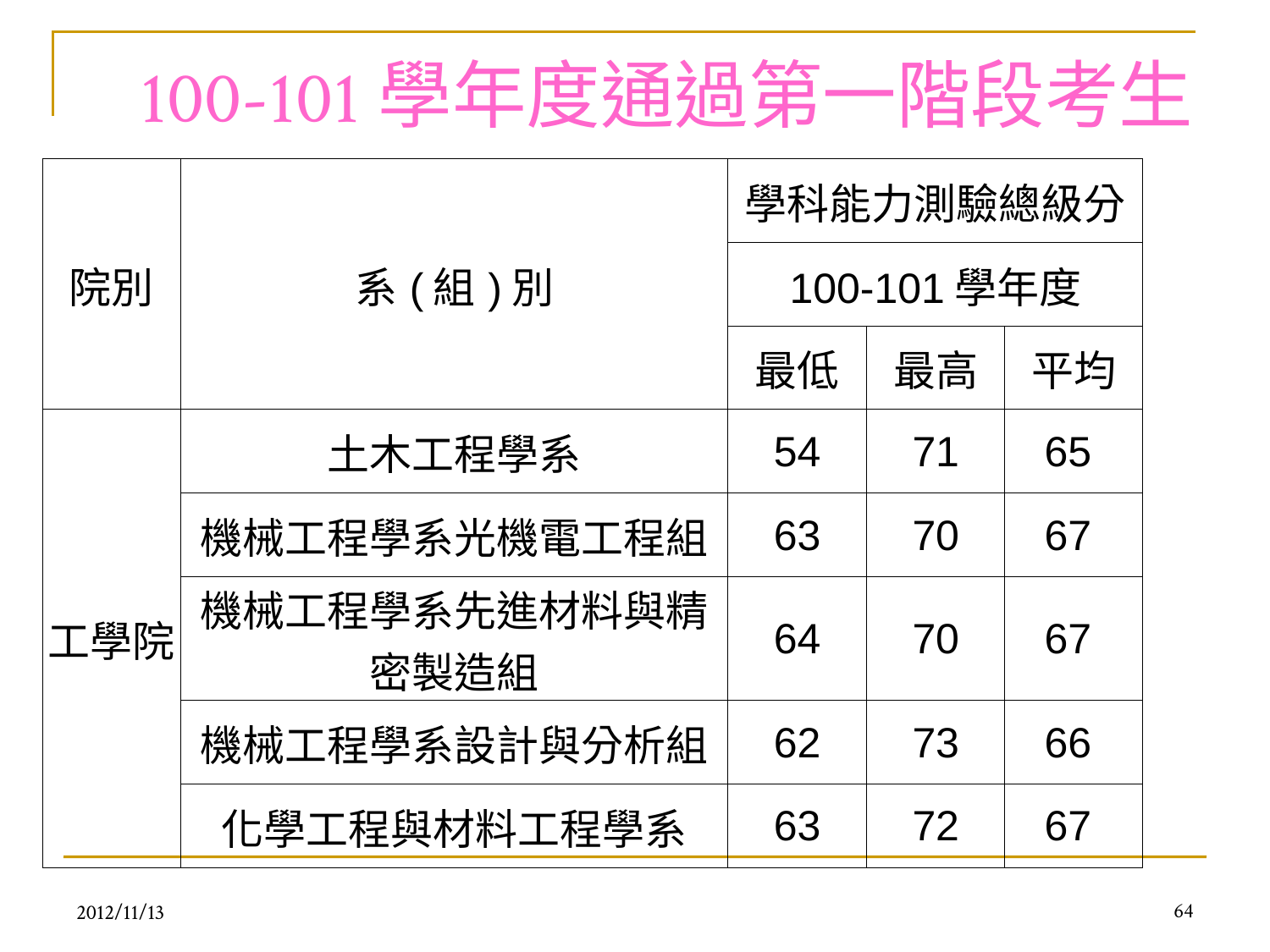

# 100-101學年度通過第一階段考生
| 院別 | 系(組)別 | 學科能力測驗總級分 |  |  |
| --- | --- | --- | --- | --- |
|  |  | 100-101學年度 |  |  |
|  |  | 最低 | 最高 | 平均 |
| 工學院 | 土木工程學系 | 54 | 71 | 65 |
|  | 機械工程學系光機電工程組 | 63 | 70 | 67 |
|  | 機械工程學系先進材料與精密製造組 | 64 | 70 | 67 |
|  | 機械工程學系設計與分析組 | 62 | 73 | 66 |
|  | 化學工程與材料工程學系 | 63 | 72 | 67 |
2012/11/13
64